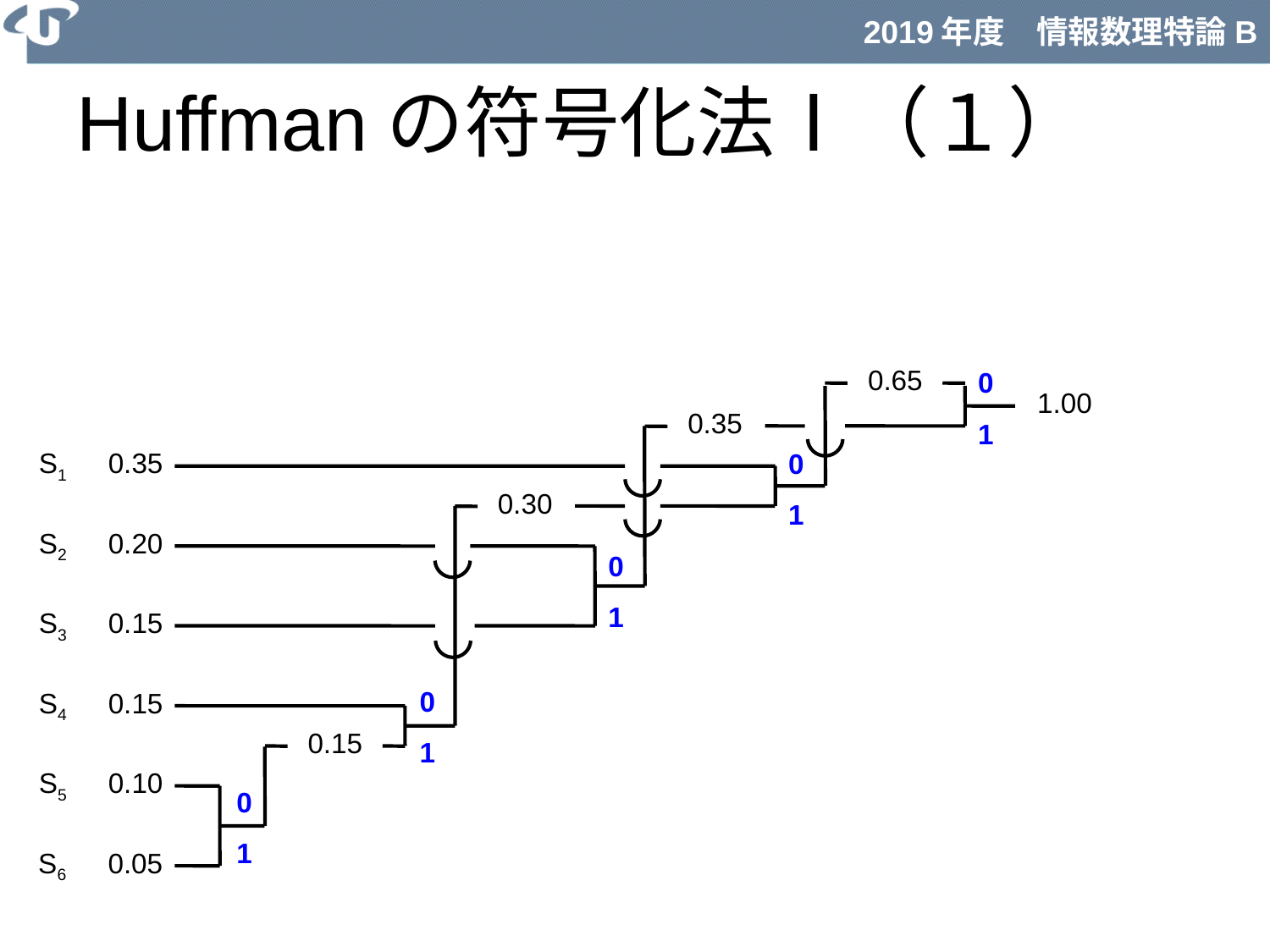

# Huffmanの符号化法Ⅰ（１）
0.65

0

1
1.00

0.35

S1　0.35
0

1
0.30

S2　0.20
0

1
S3　0.15
0

1
S4　0.15
0.15

S5　0.10
0

1
S6　0.05